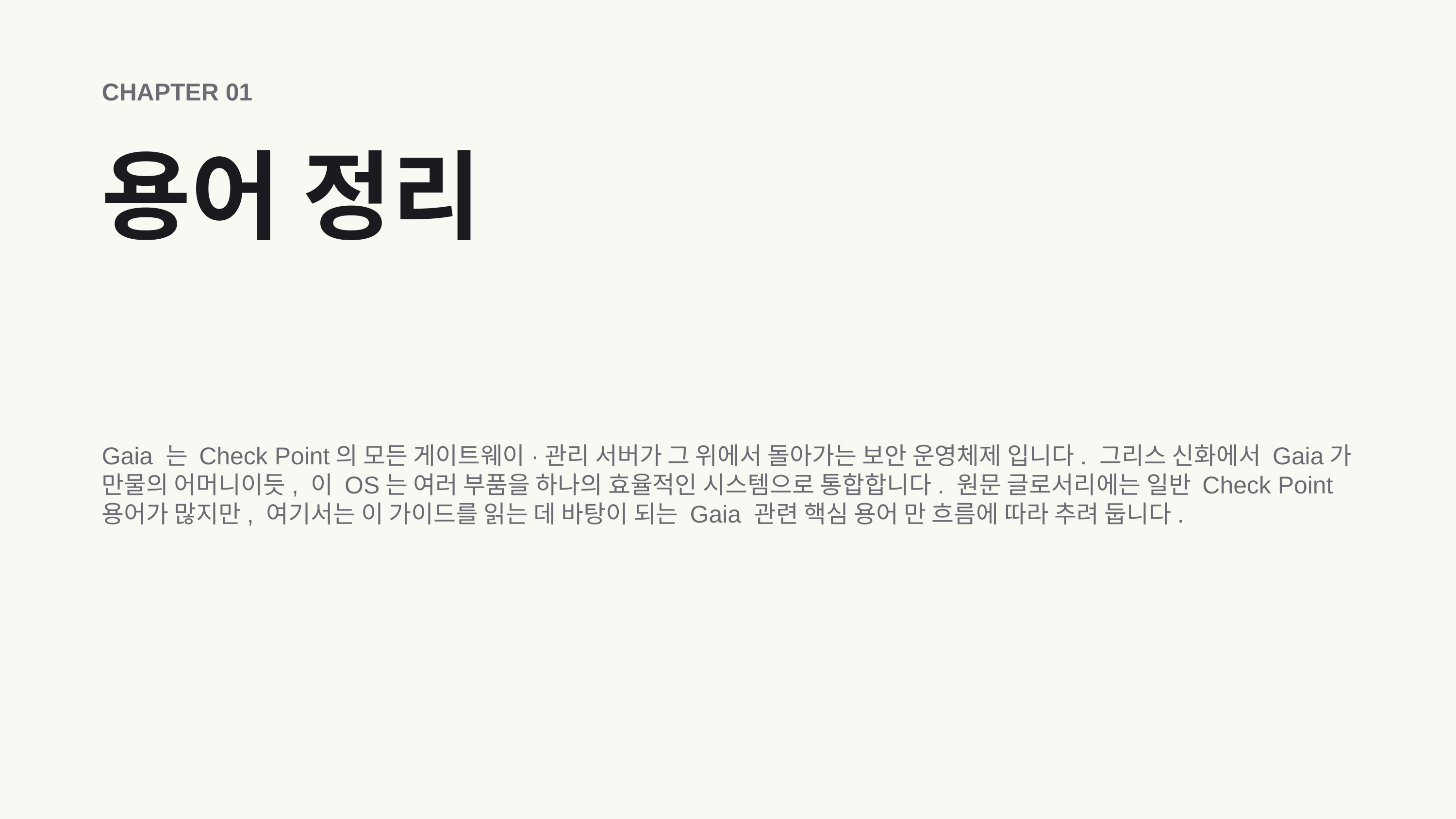

CHAPTER 01
용어 정리
Gaia 는 Check Point의 모든 게이트웨이·관리 서버가 그 위에서 돌아가는 보안 운영체제 입니다. 그리스 신화에서 Gaia가 만물의 어머니이듯, 이 OS는 여러 부품을 하나의 효율적인 시스템으로 통합합니다. 원문 글로서리에는 일반 Check Point 용어가 많지만, 여기서는 이 가이드를 읽는 데 바탕이 되는 Gaia 관련 핵심 용어 만 흐름에 따라 추려 둡니다.